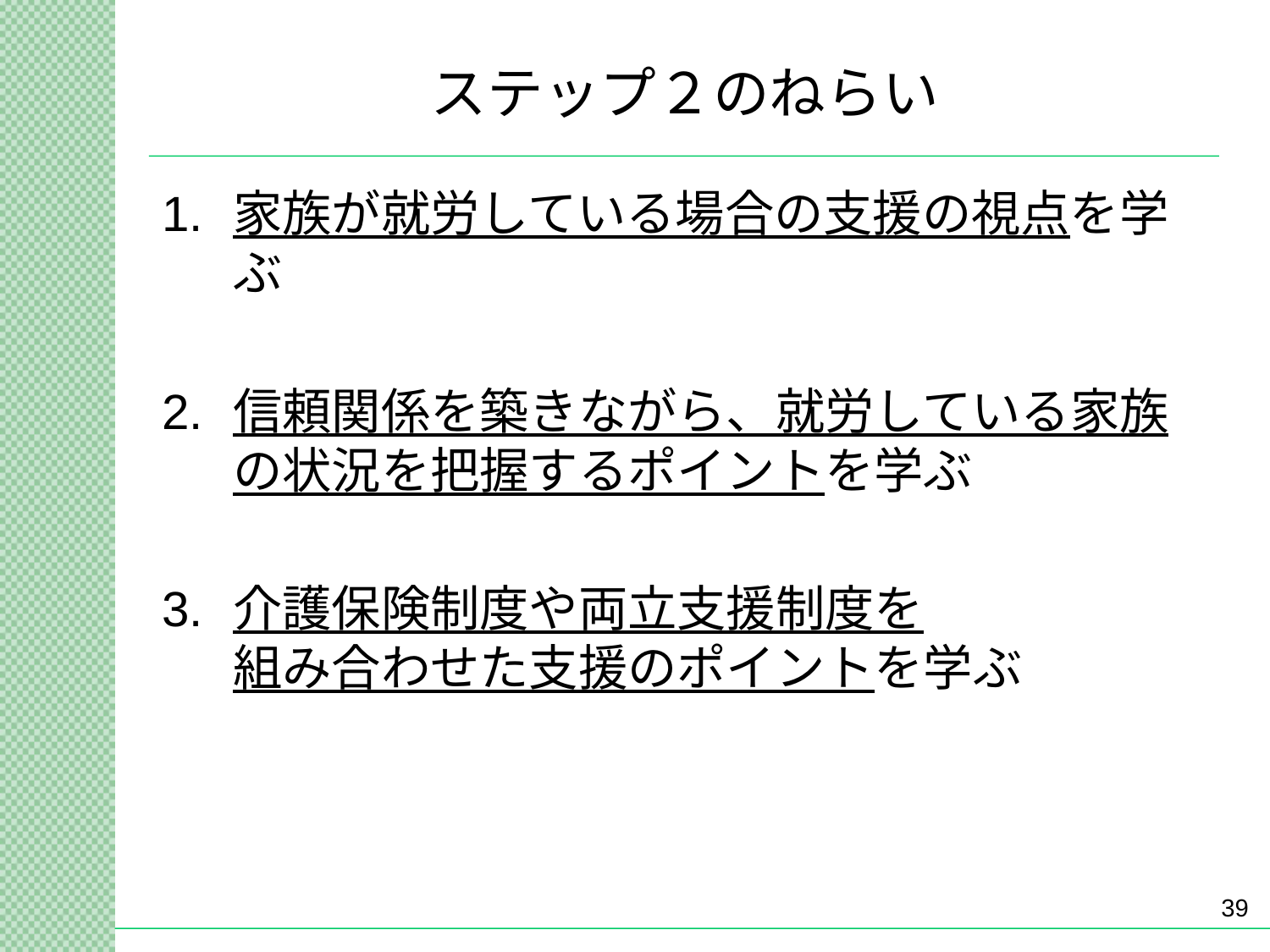

# ステップ２のねらい
家族が就労している場合の支援の視点を学ぶ

信頼関係を築きながら、就労している家族の状況を把握するポイントを学ぶ

介護保険制度や両立支援制度を
組み合わせた支援のポイントを学ぶ

39